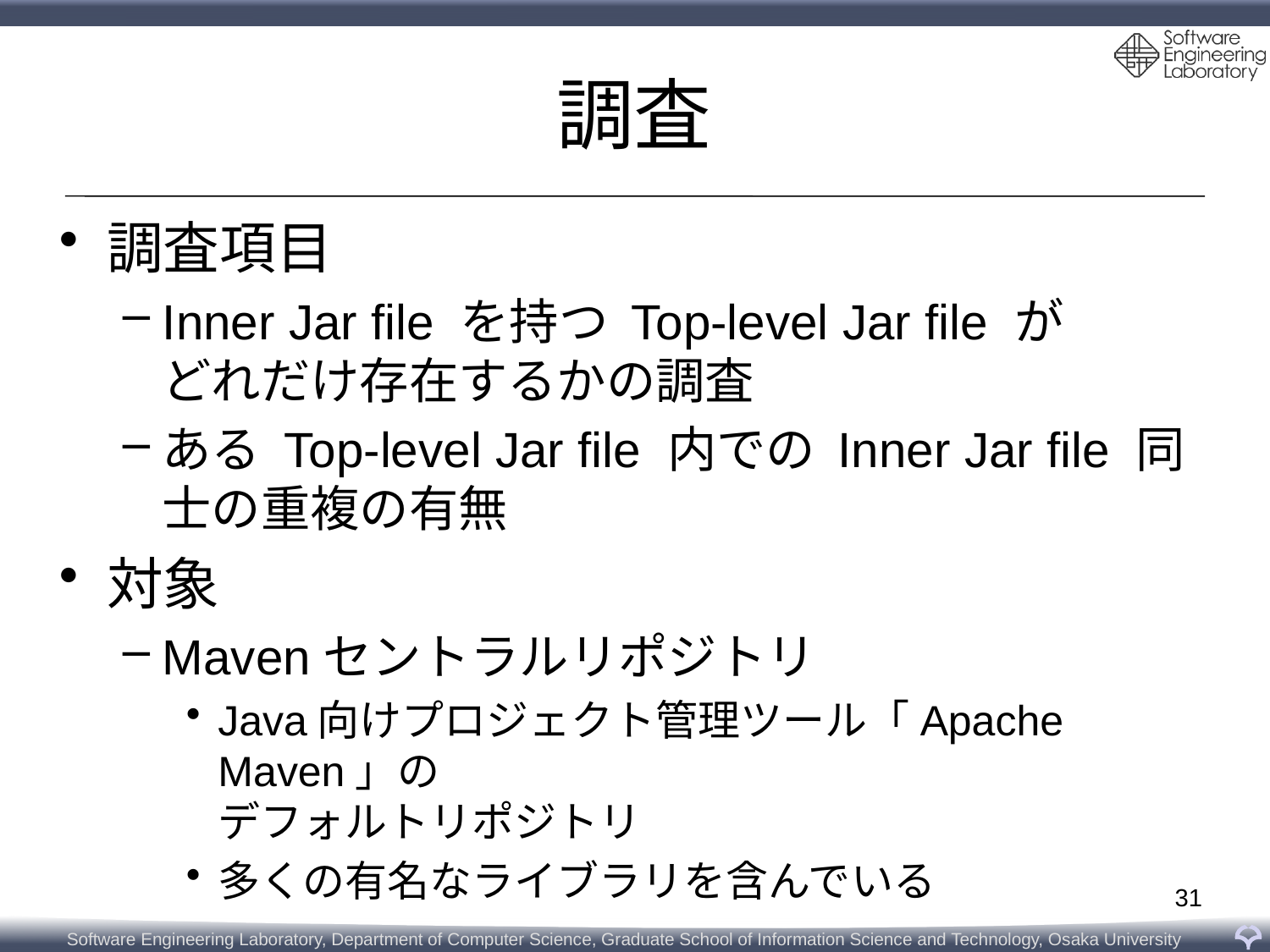

# 調査
調査項目
Inner Jar file を持つ Top-level Jar file が
どれだけ存在するかの調査
ある Top-level Jar file 内での Inner Jar file 同士の重複の有無
対象
Mavenセントラルリポジトリ
Java向けプロジェクト管理ツール「Apache Maven」の
デフォルトリポジトリ
多くの有名なライブラリを含んでいる

31